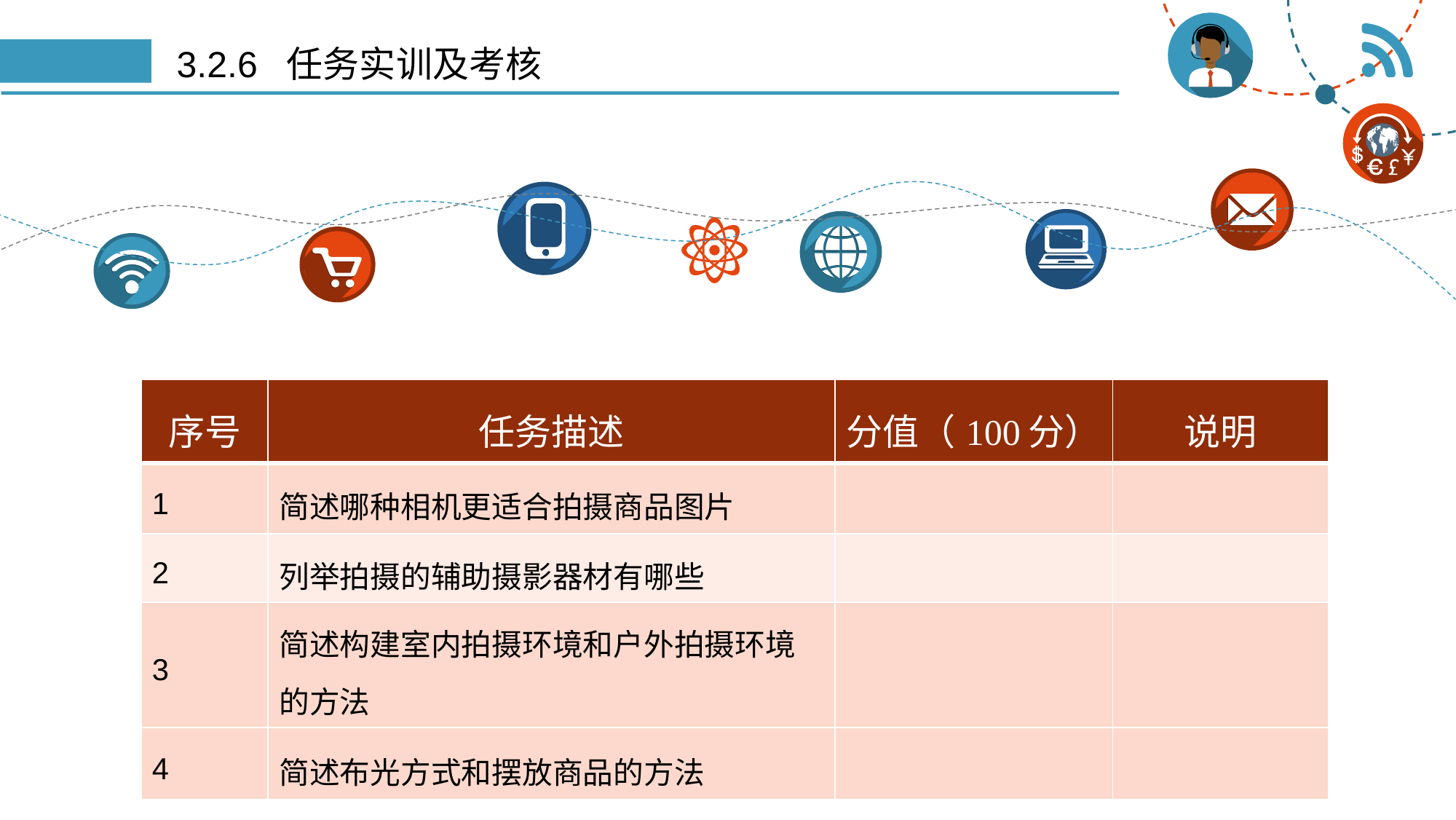

# 3.2.6  任务实训及考核

| 序号 | 任务描述 | 分值（100分） | 说明 |
| --- | --- | --- | --- |
| 1 | 简述哪种相机更适合拍摄商品图片 |  |  |
| 2 | 列举拍摄的辅助摄影器材有哪些 |  |  |
| 3 | 简述构建室内拍摄环境和户外拍摄环境的方法 |  |  |
| 4 | 简述布光方式和摆放商品的方法 |  |  |